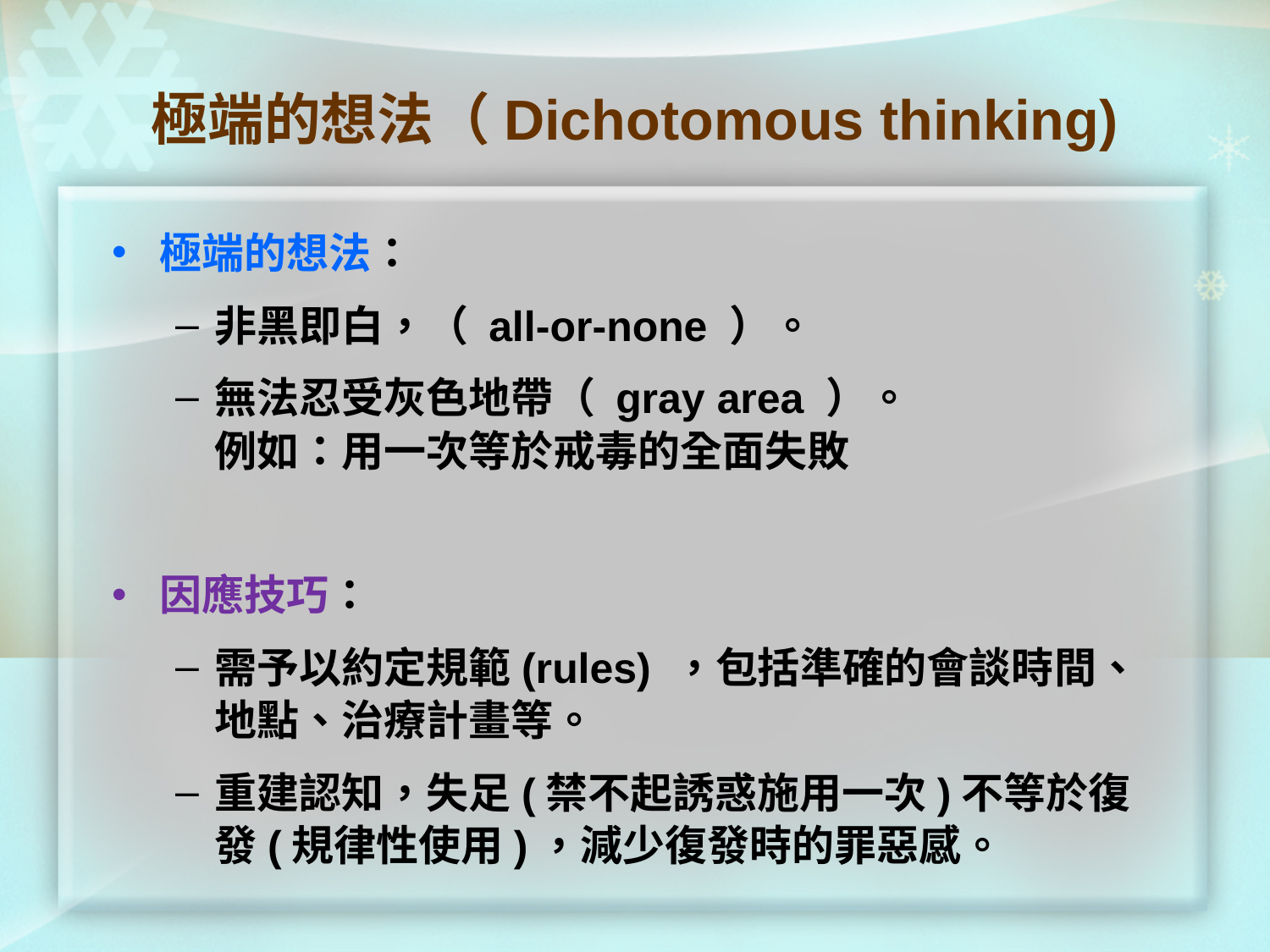

# 極端的想法（Dichotomous thinking)
極端的想法：
非黑即白，（ all-or-none ）。
無法忍受灰色地帶（ gray area ）。
例如：用一次等於戒毒的全面失敗

因應技巧：
需予以約定規範(rules) ，包括準確的會談時間、地點、治療計畫等。
重建認知，失足(禁不起誘惑施用一次)不等於復發(規律性使用)，減少復發時的罪惡感。